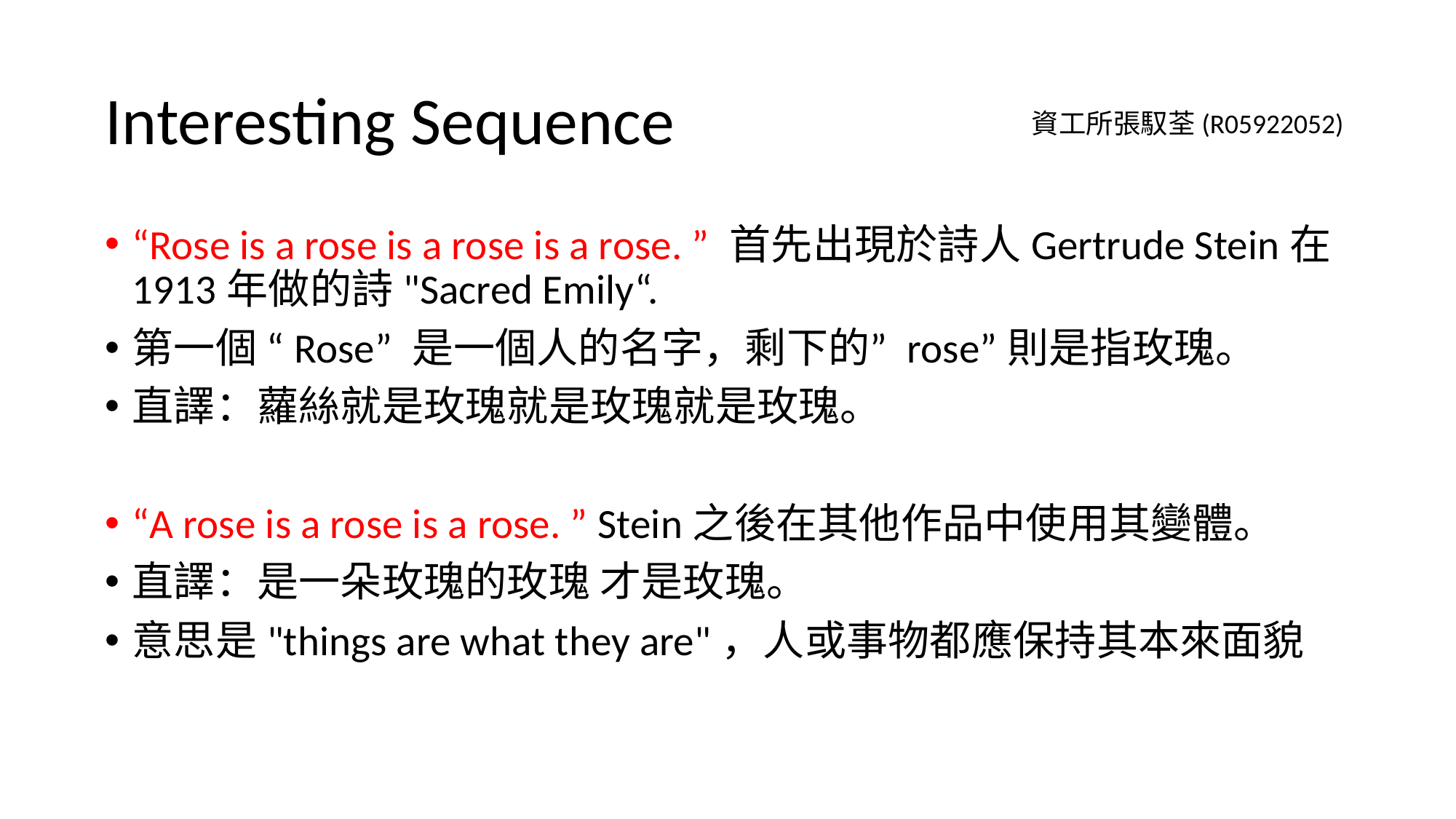

# Interesting Sequence
資工所張馭荃(R05922052)
“Rose is a rose is a rose is a rose. ” 首先出現於詩人Gertrude Stein在1913年做的詩"Sacred Emily“.
第一個 “Rose” 是一個人的名字，剩下的” rose”則是指玫瑰。
直譯：蘿絲就是玫瑰就是玫瑰就是玫瑰。

“A rose is a rose is a rose. ” Stein之後在其他作品中使用其變體。
直譯：是一朵玫瑰的玫瑰 才是玫瑰。
意思是"things are what they are"，人或事物都應保持其本來面貌